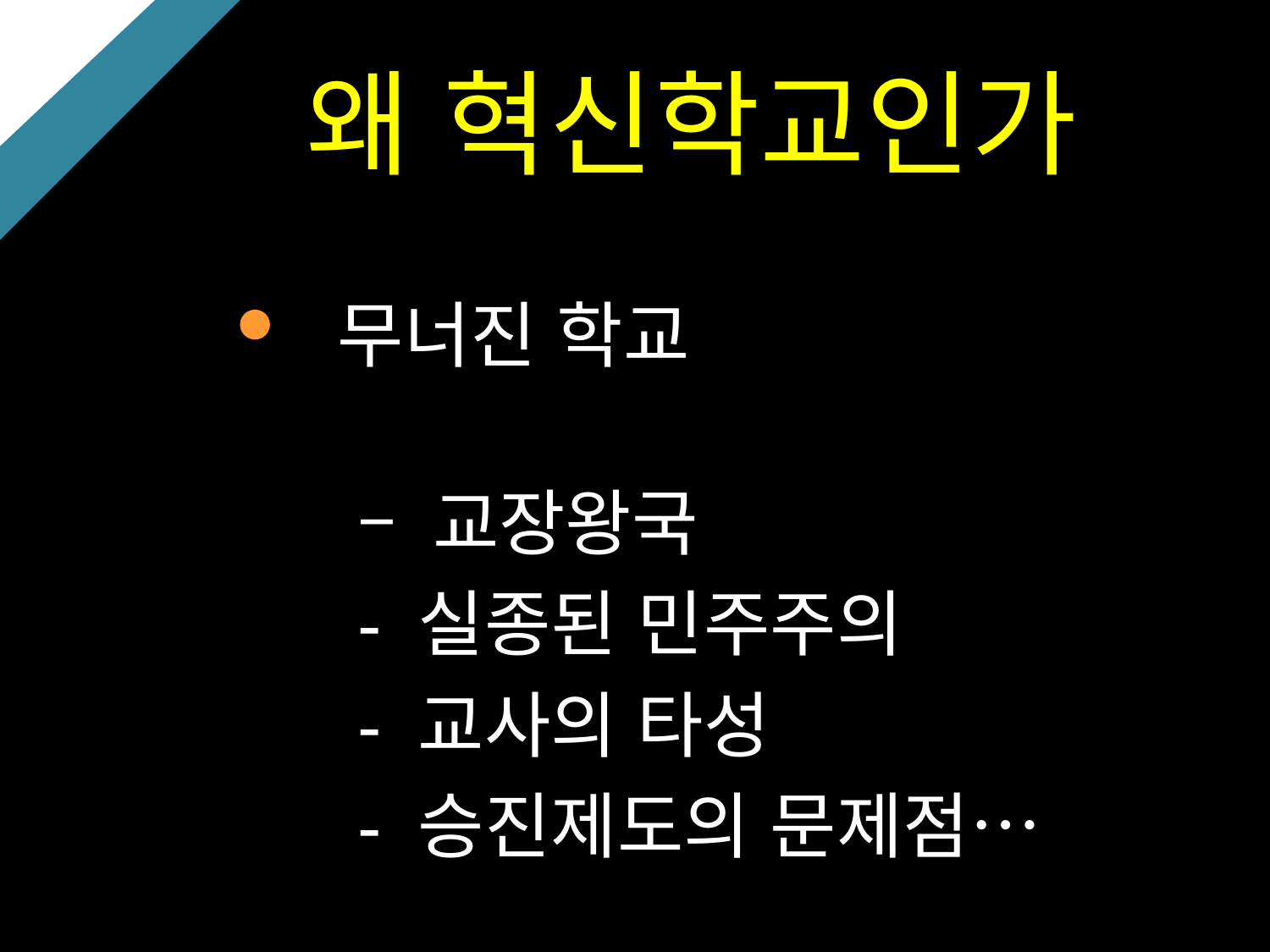

# 왜 혁신학교인가

무너진 학교
 – 교장왕국
 - 실종된 민주주의
 - 교사의 타성
 - 승진제도의 문제점…